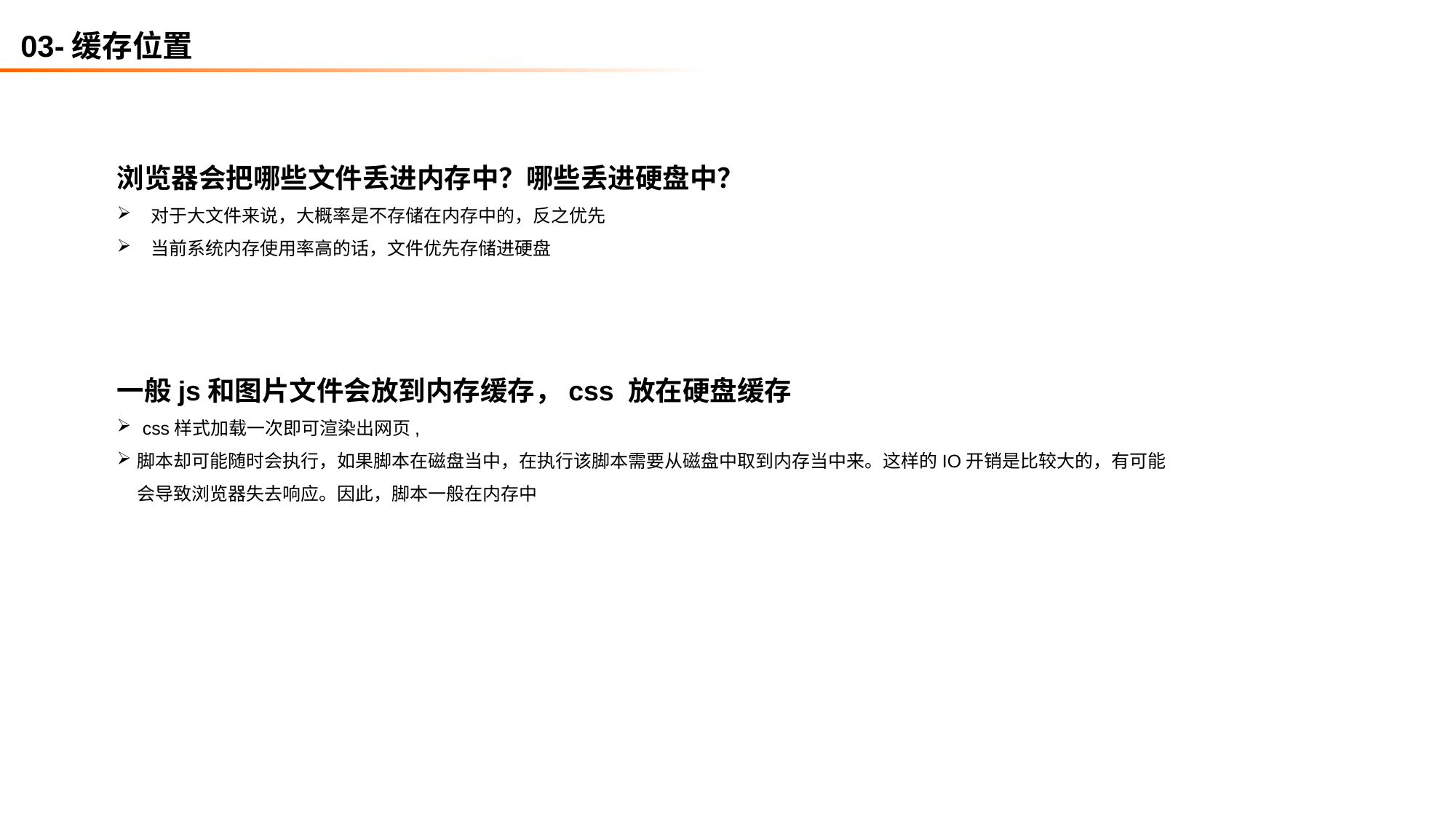

03-缓存位置

浏览器会把哪些文件丢进内存中？哪些丢进硬盘中？
对于大文件来说，大概率是不存储在内存中的，反之优先
当前系统内存使用率高的话，文件优先存储进硬盘

一般js和图片文件会放到内存缓存，css 放在硬盘缓存
 css样式加载一次即可渲染出网页,
脚本却可能随时会执行，如果脚本在磁盘当中，在执行该脚本需要从磁盘中取到内存当中来。这样的IO开销是比较大的，有可能会导致浏览器失去响应。因此，脚本一般在内存中